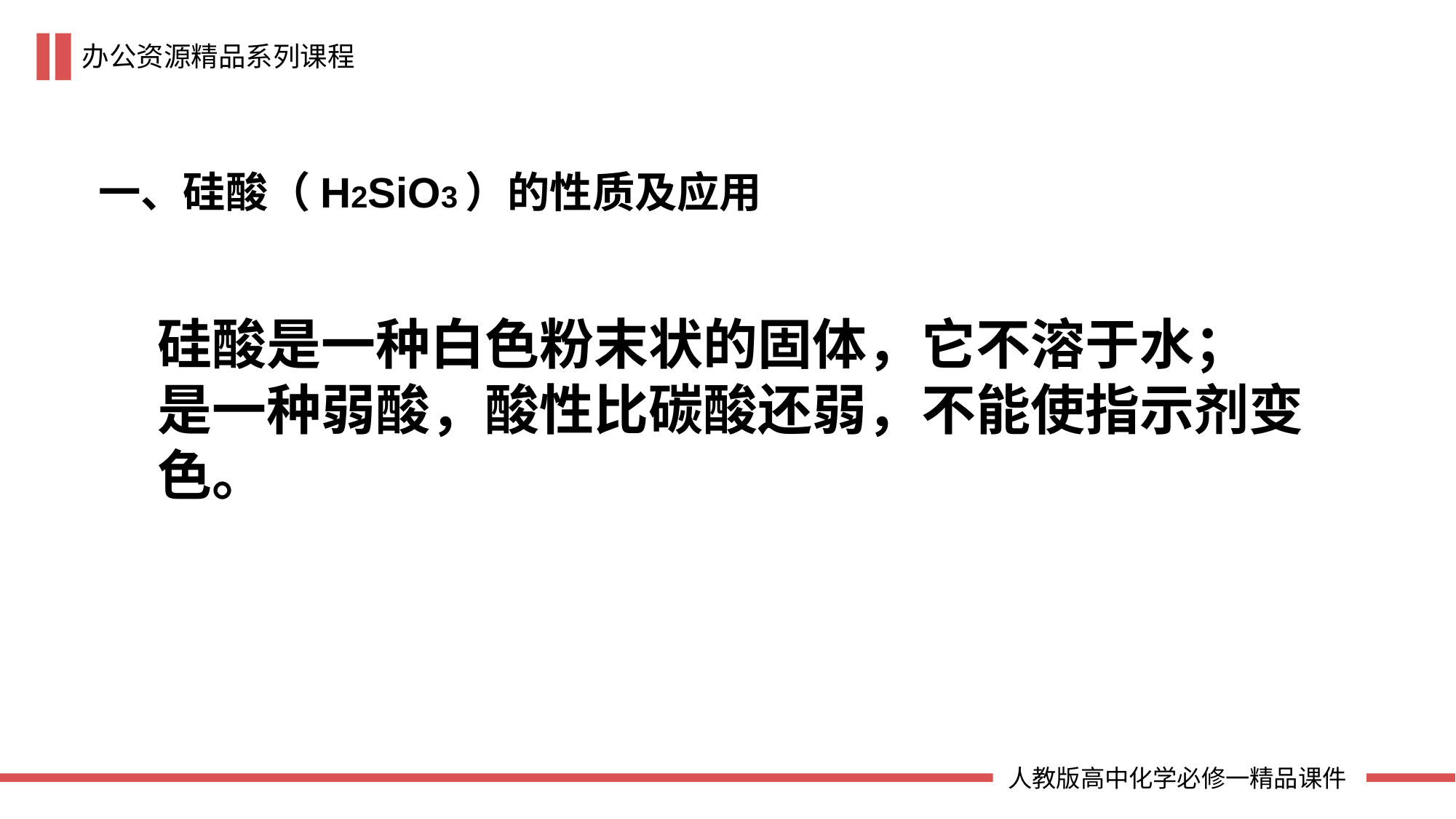

一、硅酸（H2SiO3）的性质及应用
硅酸是一种白色粉末状的固体，它不溶于水；
是一种弱酸，酸性比碳酸还弱，不能使指示剂变色。